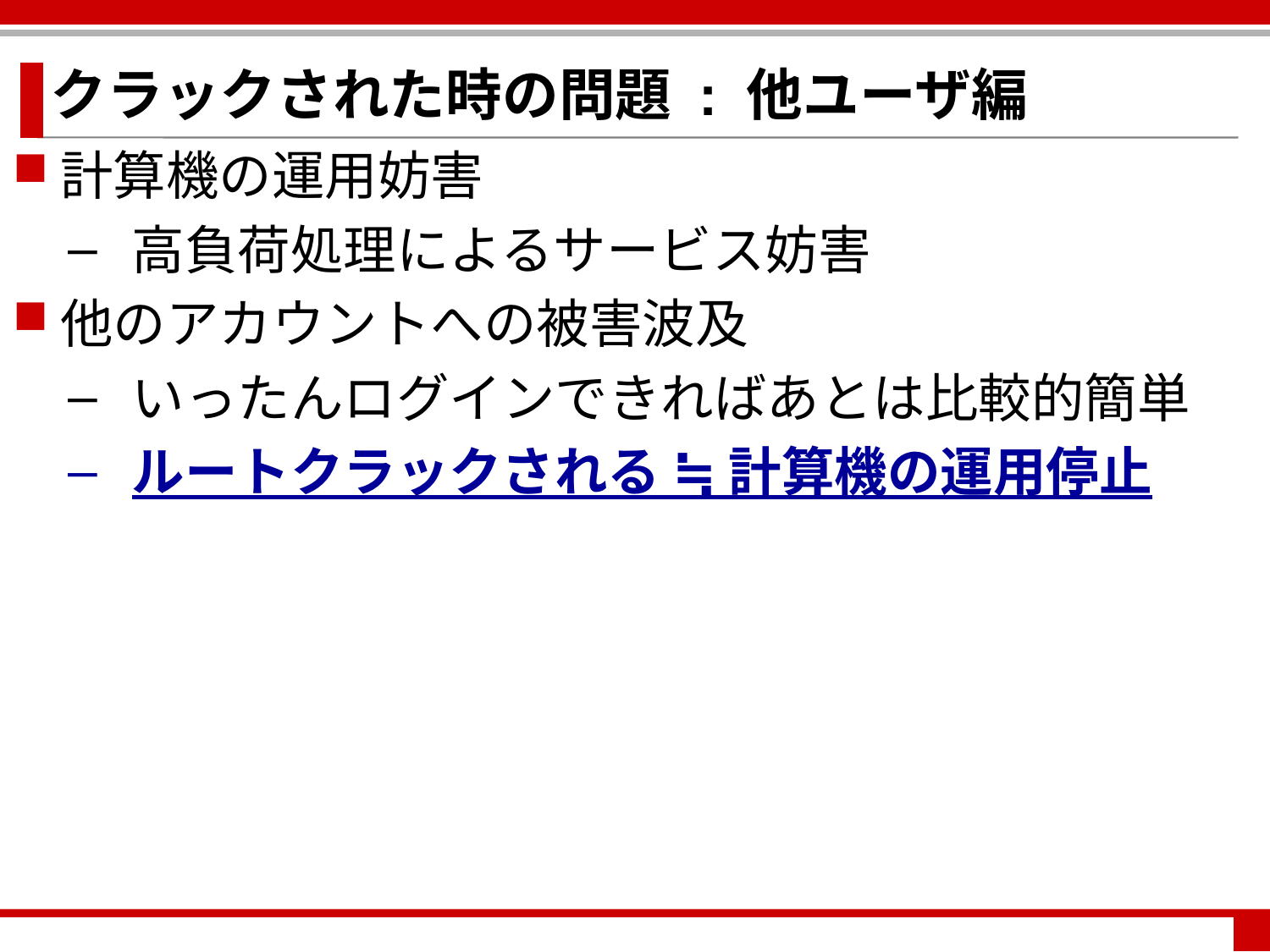

クラックされた時の問題 : 他ユーザ編
計算機の運用妨害
高負荷処理によるサービス妨害
他のアカウントへの被害波及
いったんログインできればあとは比較的簡単
ルートクラックされる ≒ 計算機の運用停止